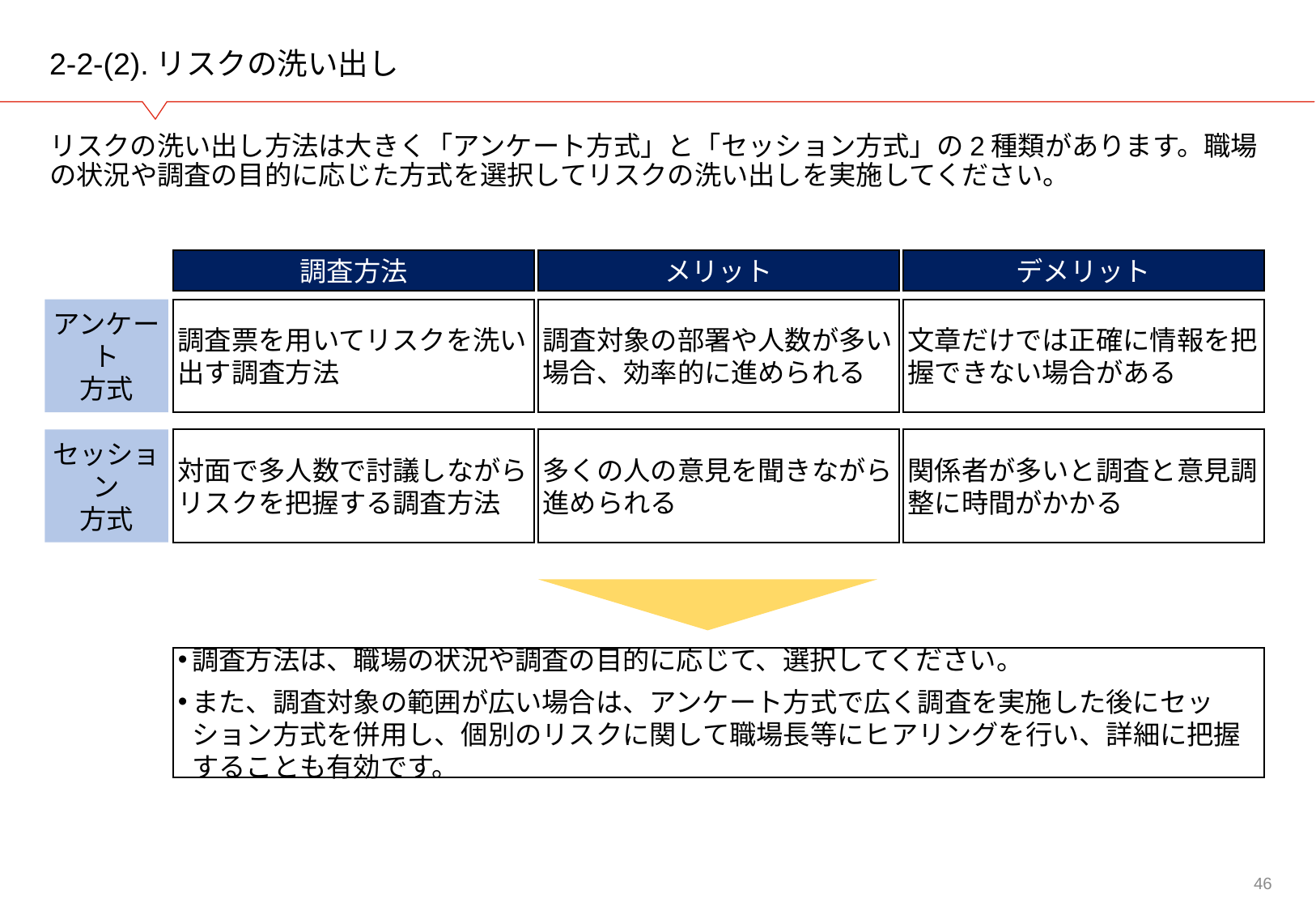

# 2-2-(2).リスクの洗い出し
リスクの洗い出し方法は大きく「アンケート方式」と「セッション方式」の2種類があります。職場の状況や調査の目的に応じた方式を選択してリスクの洗い出しを実施してください。
調査方法
メリット
デメリット
アンケート
方式
調査票を用いてリスクを洗い出す調査方法
調査対象の部署や人数が多い場合、効率的に進められる
文章だけでは正確に情報を把握できない場合がある
セッション
方式
対面で多人数で討議しながらリスクを把握する調査方法
多くの人の意見を聞きながら進められる
関係者が多いと調査と意見調整に時間がかかる

調査方法は、職場の状況や調査の目的に応じて、選択してください。
また、調査対象の範囲が広い場合は、アンケート方式で広く調査を実施した後にセッション方式を併用し、個別のリスクに関して職場長等にヒアリングを行い、詳細に把握することも有効です。